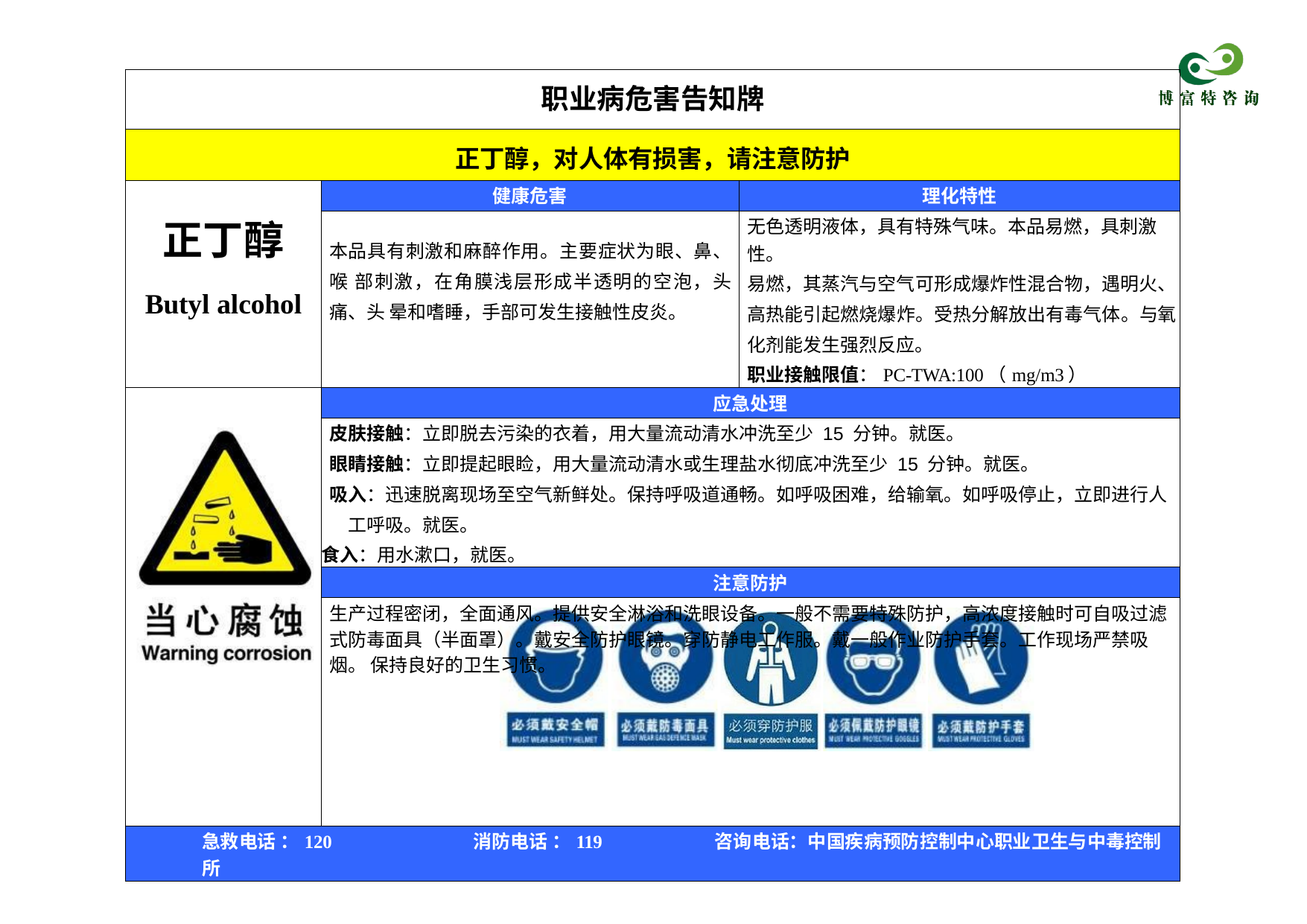

| 职业病危害告知牌 |  |  |
| --- | --- | --- |
| 正丁醇，对人体有损害，请注意防护 |  |  |
| 正丁醇 Butyl alcohol | 健康危害 | 理化特性 |
|  | 本品具有刺激和麻醉作用。主要症状为眼、鼻、喉 部刺激，在角膜浅层形成半透明的空泡，头痛、头 晕和嗜睡，手部可发生接触性皮炎。 | 无色透明液体，具有特殊气味。本品易燃，具刺激性。 易燃，其蒸汽与空气可形成爆炸性混合物，遇明火、 高热能引起燃烧爆炸。受热分解放出有毒气体。与氧 化剂能发生强烈反应。 职业接触限值：PC-TWA:100（mg/m3） |
|  | 应急处理 |  |
|  | 皮肤接触：立即脱去污染的衣着，用大量流动清水冲洗至少 15 分钟。就医。 眼睛接触：立即提起眼睑，用大量流动清水或生理盐水彻底冲洗至少 15 分钟。就医。 吸入：迅速脱离现场至空气新鲜处。保持呼吸道通畅。如呼吸困难，给输氧。如呼吸停止，立即进行人 工呼吸。就医。 食入：用水漱口，就医。 |  |
|  | 注意防护 |  |
|  | 生产过程密闭，全面通风。提供安全淋浴和洗眼设备。一般不需要特殊防护，高浓度接触时可自吸过滤 式防毒面具（半面罩）。戴安全防护眼镜。穿防静电工作服。戴一般作业防护手套。工作现场严禁吸烟。 保持良好的卫生习惯。 |  |
| 急救电话 ：120 消防电话 ：119 咨询电话：中国疾病预防控制中心职业卫生与中毒控制所 |  |  |